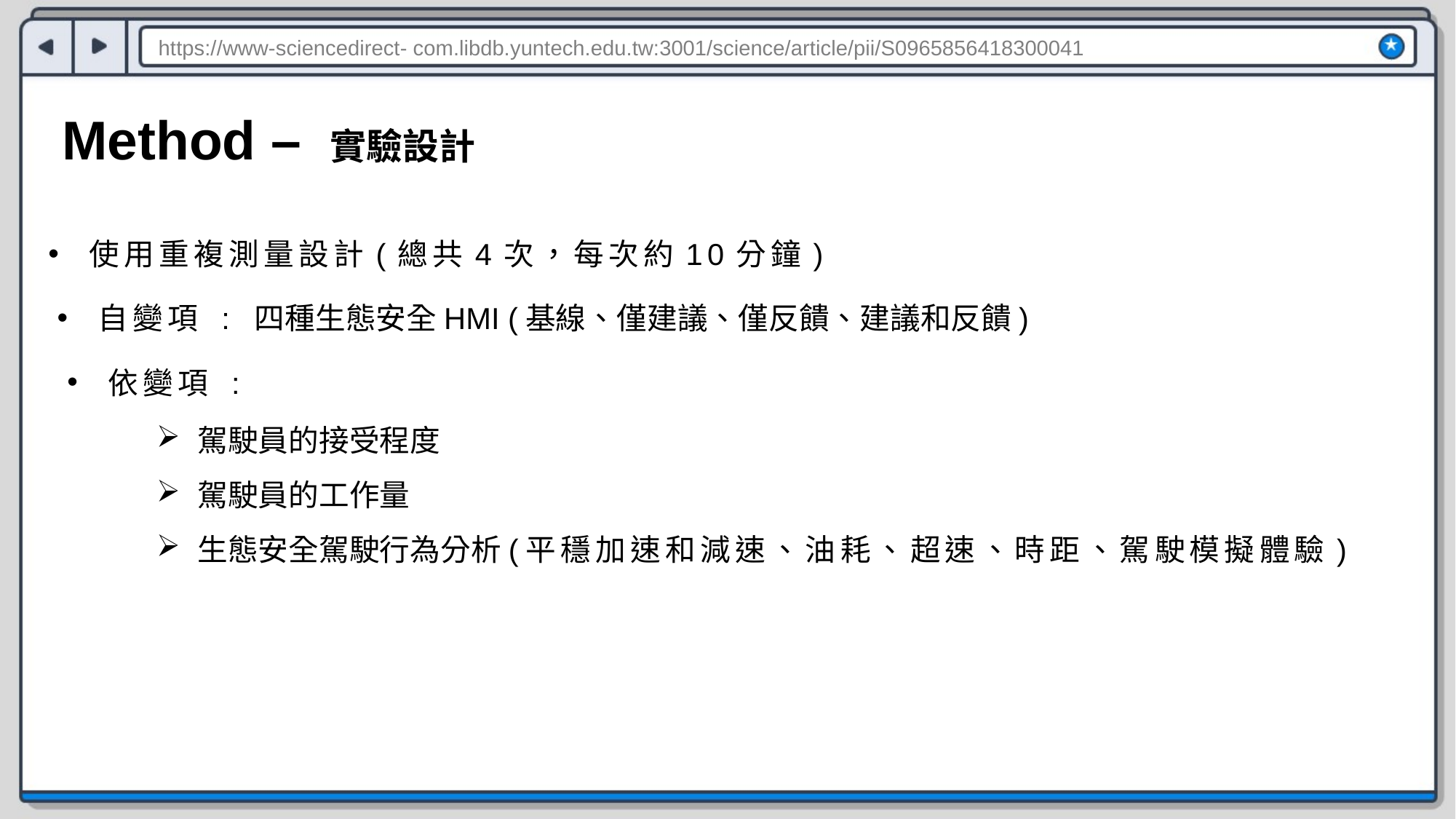

https://www-sciencedirect- com.libdb.yuntech.edu.tw:3001/science/article/pii/S0965856418300041
Method – 實驗設計
使用重複測量設計(總共4次，每次約10分鐘)
自變項 : 四種生態安全HMI (基線、僅建議、僅反饋、建議和反饋)
依變項 :
駕駛員的接受程度
駕駛員的工作量
生態安全駕駛行為分析(平穩加速和減速、油耗、超速、時距、駕駛模擬體驗)